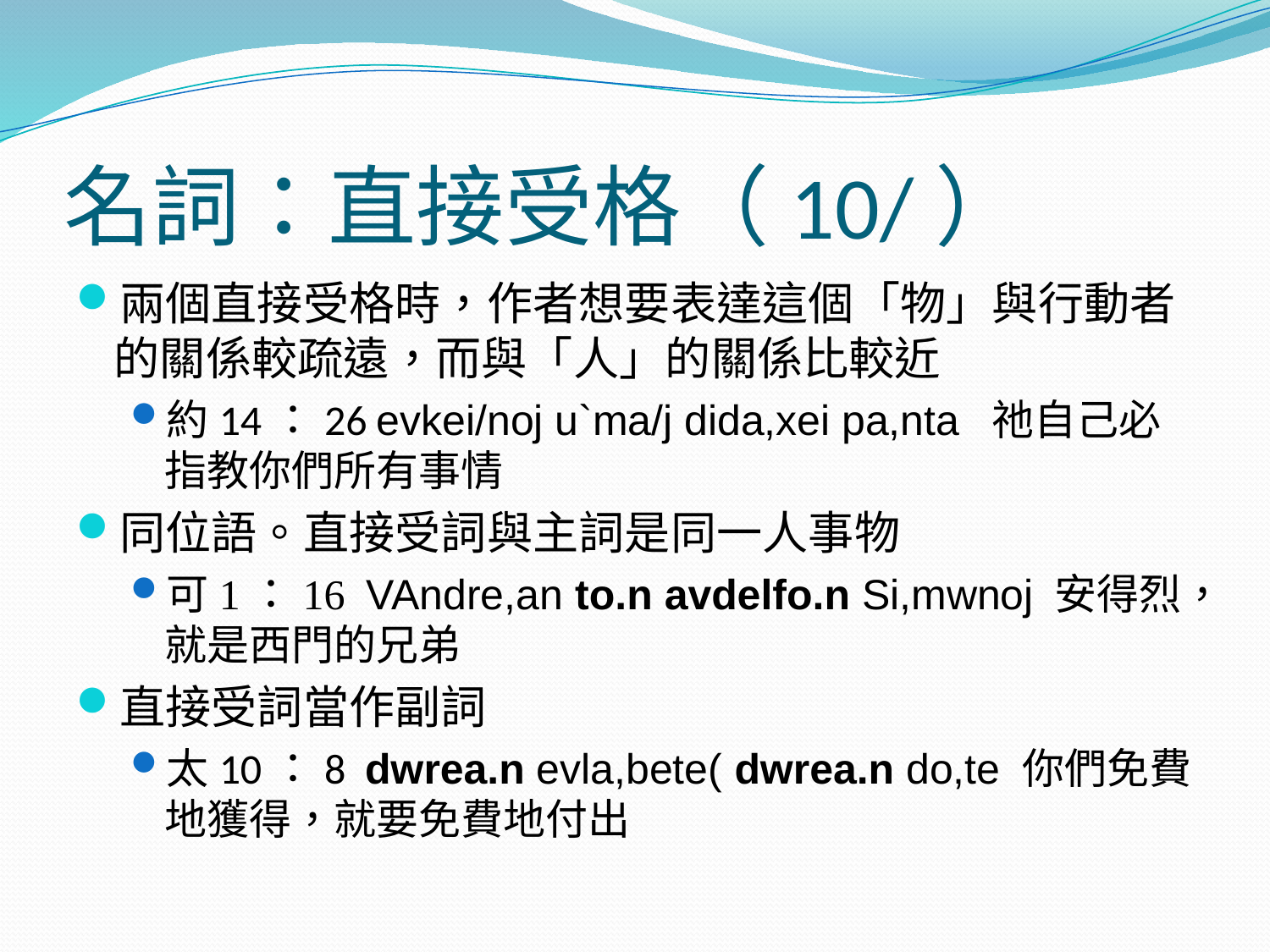

# 名詞：直接受格（10/）
兩個直接受格時，作者想要表達這個「物」與行動者的關係較疏遠，而與「人」的關係比較近
約14：26 evkei/noj u`ma/j dida,xei pa,nta  祂自己必指教你們所有事情
同位語。直接受詞與主詞是同一人事物
可1：16  VAndre,an to.n avdelfo.n Si,mwnoj 安得烈，就是西門的兄弟
直接受詞當作副詞
太10：8  dwrea.n evla,bete( dwrea.n do,te 你們免費地獲得，就要免費地付出